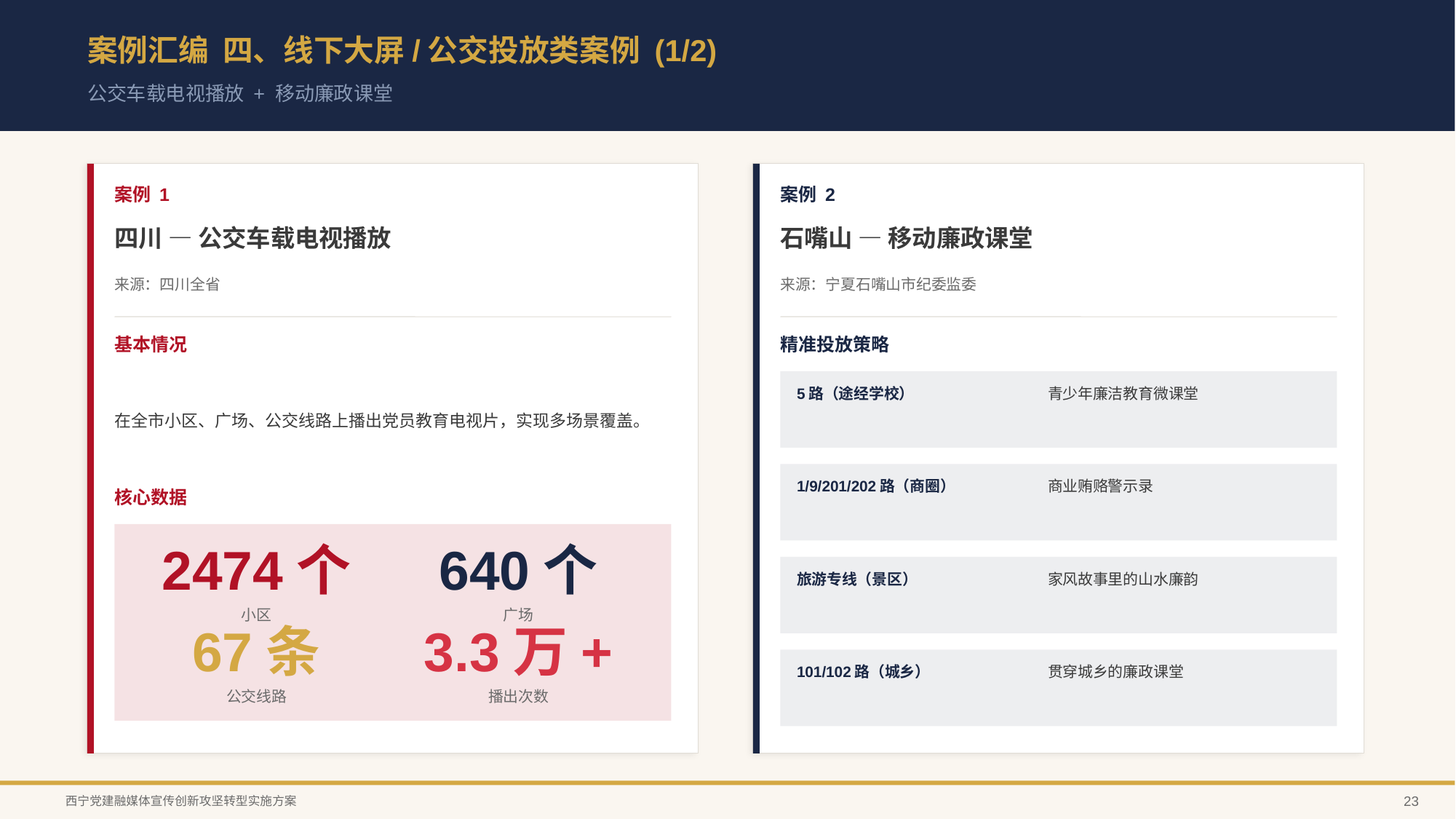

案例汇编  四、线下大屏/公交投放类案例 (1/2)
公交车载电视播放 + 移动廉政课堂

案例 1
案例 2
四川 — 公交车载电视播放
石嘴山 — 移动廉政课堂
来源：四川全省
来源：宁夏石嘴山市纪委监委

基本情况
精准投放策略
在全市小区、广场、公交线路上播出党员教育电视片，实现多场景覆盖。

5路（途经学校）
青少年廉洁教育微课堂

1/9/201/202路（商圈）
商业贿赂警示录
核心数据

2474个
640个

旅游专线（景区）
家风故事里的山水廉韵
小区
广场
67条
3.3万+

101/102路（城乡）
贯穿城乡的廉政课堂
公交线路
播出次数

西宁党建融媒体宣传创新攻坚转型实施方案
23